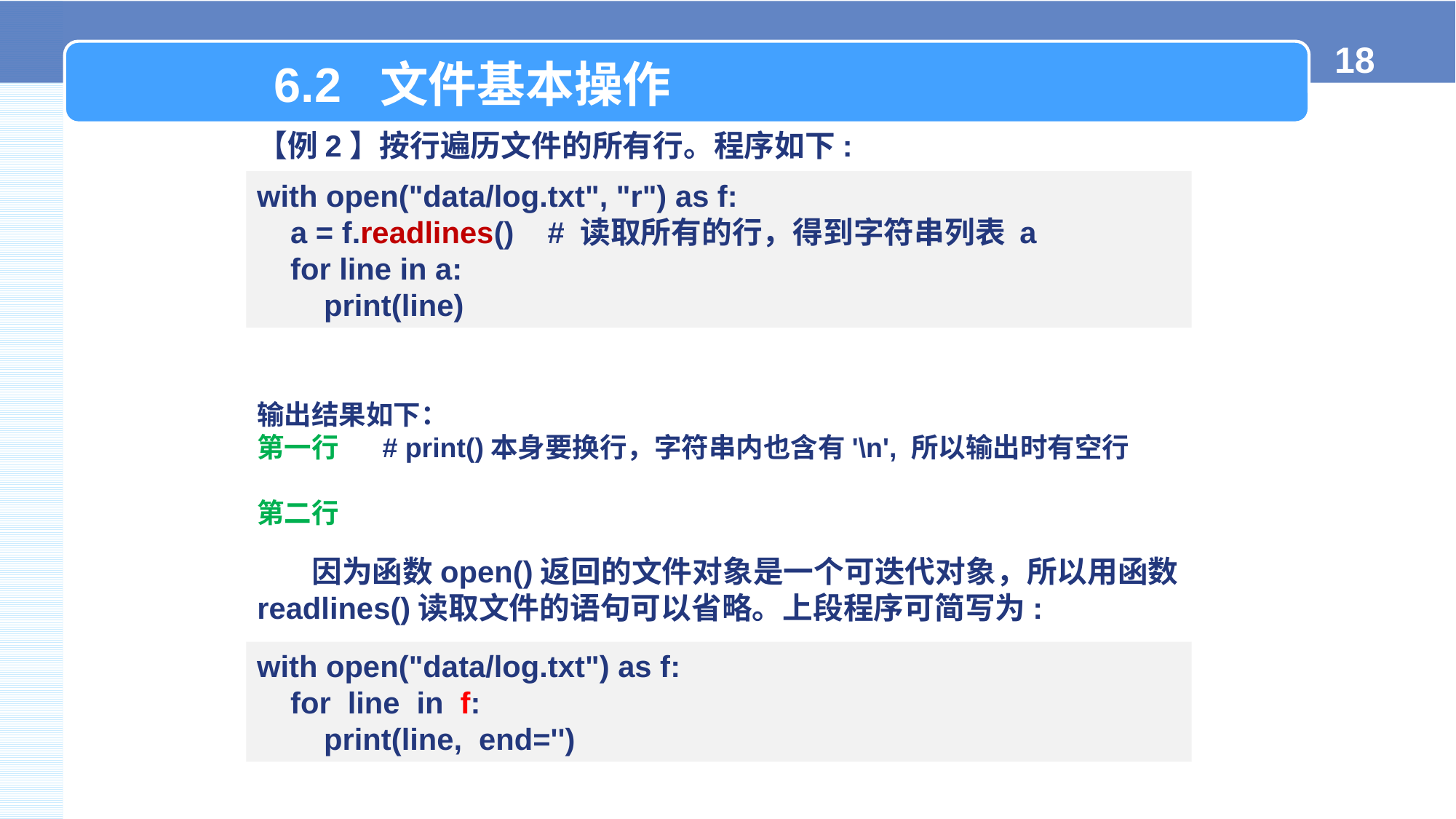

6.2  文件基本操作
【例2】按行遍历文件的所有行。程序如下:
with open("data/log.txt", "r") as f:
    a = f.readlines()    # 读取所有的行，得到字符串列表 a
    for line in a:
        print(line)
输出结果如下：
第一行      # print()本身要换行，字符串内也含有'\n', 所以输出时有空行

第二行
因为函数open()返回的文件对象是一个可迭代对象，所以用函数readlines()读取文件的语句可以省略。上段程序可简写为:
with open("data/log.txt") as f:
    for  line  in  f:
        print(line,  end='')